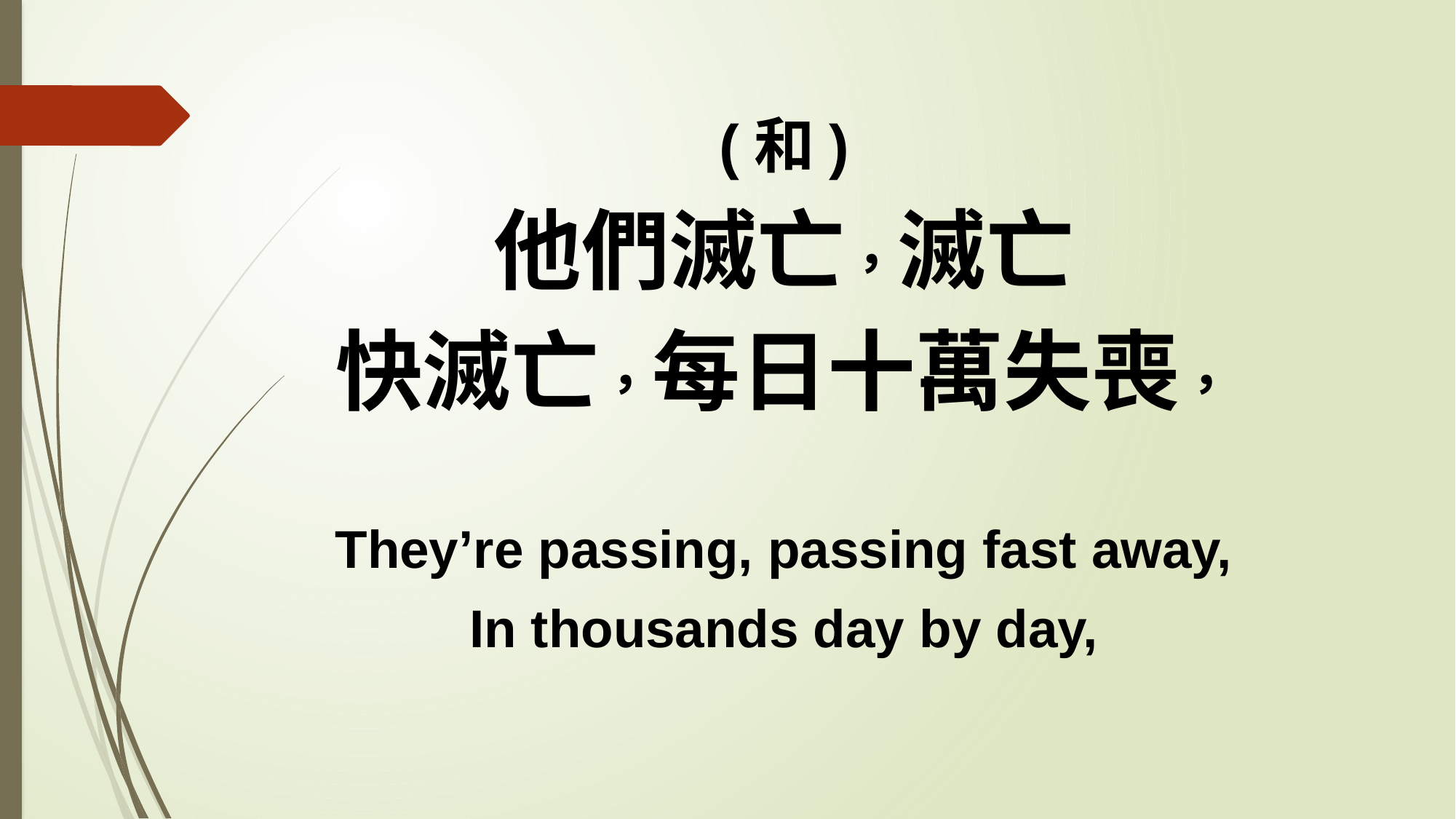

(和)
他們滅亡，滅亡
快滅亡，每日十萬失喪，

They’re passing, passing fast away,
In thousands day by day,